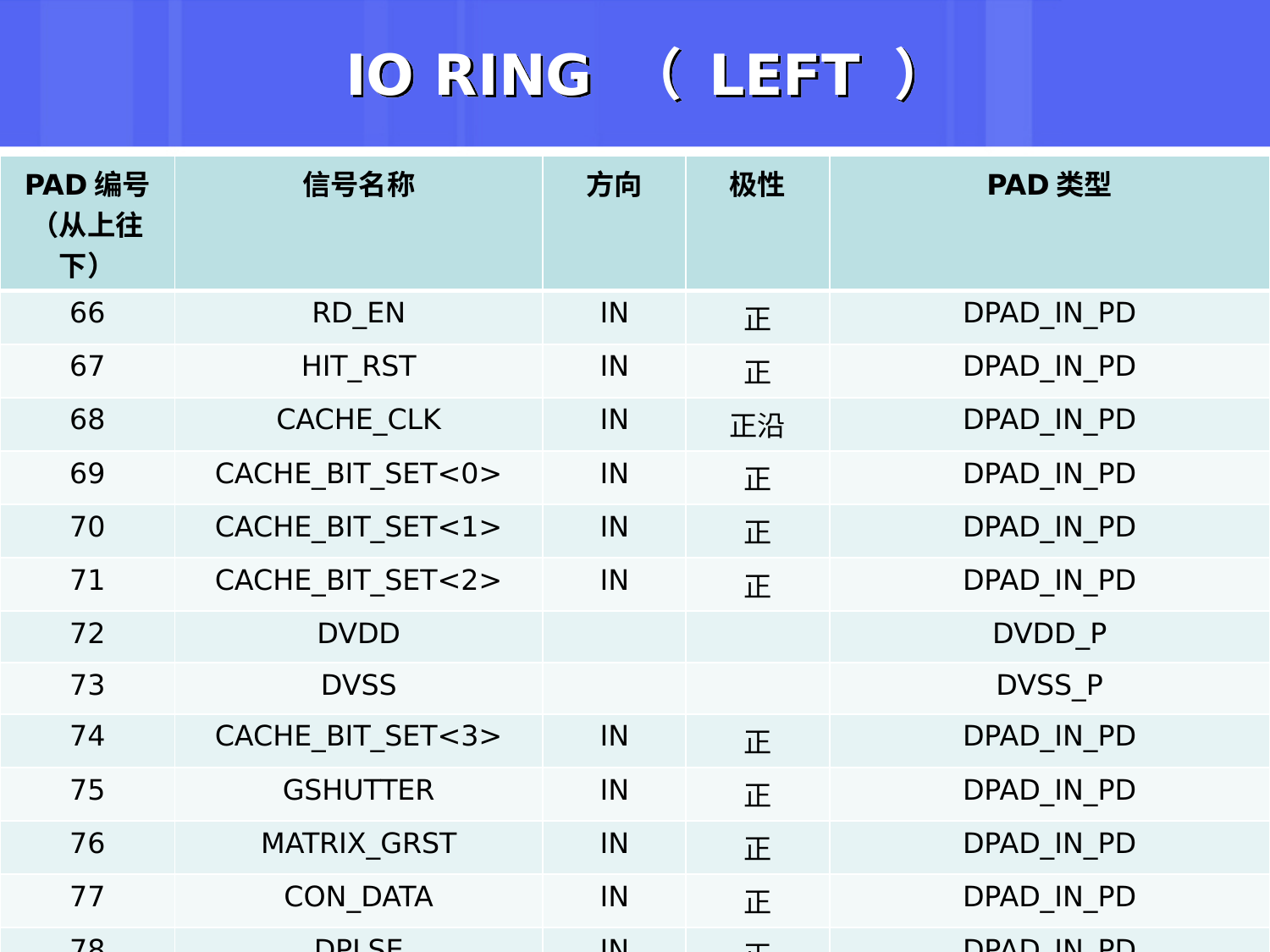

# IO RING （ LEFT ）
| PAD编号（从上往下） | 信号名称 | 方向 | 极性 | PAD类型 |
| --- | --- | --- | --- | --- |
| 66 | RD\_EN | IN | 正 | DPAD\_IN\_PD |
| 67 | HIT\_RST | IN | 正 | DPAD\_IN\_PD |
| 68 | CACHE\_CLK | IN | 正沿 | DPAD\_IN\_PD |
| 69 | CACHE\_BIT\_SET<0> | IN | 正 | DPAD\_IN\_PD |
| 70 | CACHE\_BIT\_SET<1> | IN | 正 | DPAD\_IN\_PD |
| 71 | CACHE\_BIT\_SET<2> | IN | 正 | DPAD\_IN\_PD |
| 72 | DVDD |  |  | DVDD\_P |
| 73 | DVSS |  |  | DVSS\_P |
| 74 | CACHE\_BIT\_SET<3> | IN | 正 | DPAD\_IN\_PD |
| 75 | GSHUTTER | IN | 正 | DPAD\_IN\_PD |
| 76 | MATRIX\_GRST | IN | 正 | DPAD\_IN\_PD |
| 77 | CON\_DATA | IN | 正 | DPAD\_IN\_PD |
| 78 | DPLSE | IN | 正 | DPAD\_IN\_PD |
CMOS Pixel Sensor设计讨论，卢云鹏
11